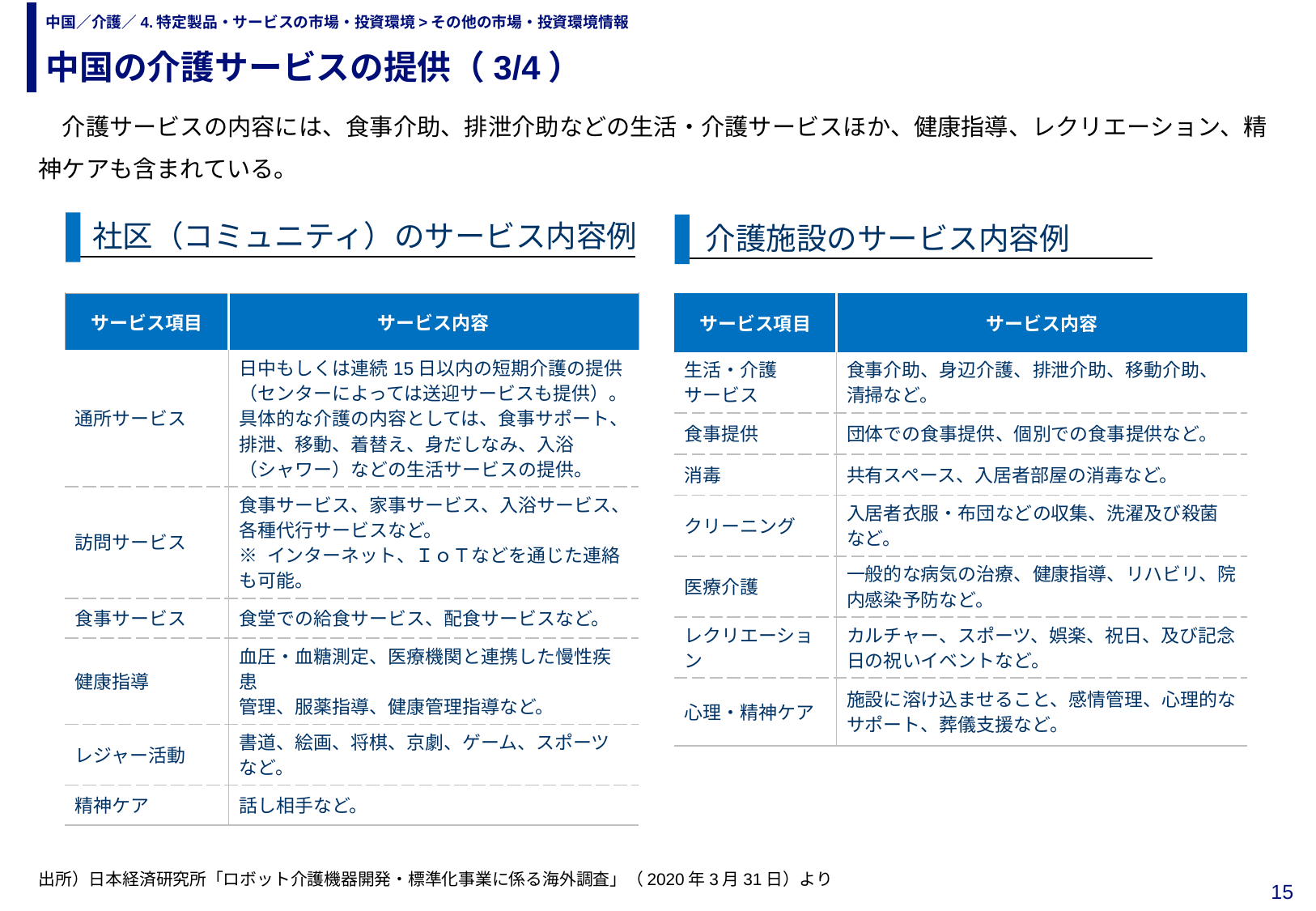

中国の介護サービスの提供（3/4）
# 中国／介護／4.特定製品・サービスの市場・投資環境>その他の市場・投資環境情報
　介護サービスの内容には、食事介助、排泄介助などの生活・介護サービスほか、健康指導、レクリエーション、精神ケアも含まれている。
社区（コミュニティ）のサービス内容例

介護施設のサービス内容例

| サービス項目 | サービス内容 |
| --- | --- |
| 通所サービス | 日中もしくは連続15日以内の短期介護の提供 （センターによっては送迎サービスも提供）。 具体的な介護の内容としては、食事サポート、 排泄、移動、着替え、身だしなみ、入浴（シャワー）などの生活サービスの提供。 |
| 訪問サービス | 食事サービス、家事サービス、入浴サービス、 各種代行サービスなど。 ※ インターネット、ＩｏＴなどを通じた連絡も可能。 |
| 食事サービス | 食堂での給食サービス、配食サービスなど。 |
| 健康指導 | 血圧・血糖測定、医療機関と連携した慢性疾患 管理、服薬指導、健康管理指導など。 |
| レジャー活動 | 書道、絵画、将棋、京劇、ゲーム、スポーツなど。 |
| 精神ケア | 話し相手など。 |
| サービス項目 | サービス内容 |
| --- | --- |
| 生活・介護 サービス | 食事介助、身辺介護、排泄介助、移動介助、清掃など。 |
| 食事提供 | 団体での食事提供、個別での食事提供など。 |
| 消毒 | 共有スペース、入居者部屋の消毒など。 |
| クリーニング | 入居者衣服・布団などの収集、洗濯及び殺菌など。 |
| 医療介護 | 一般的な病気の治療、健康指導、リハビリ、院内感染予防など。 |
| レクリエーション | カルチャー、スポーツ、娯楽、祝日、及び記念日の祝いイベントなど。 |
| 心理・精神ケア | 施設に溶け込ませること、感情管理、心理的なサポート、葬儀支援など。 |
出所）日本経済研究所「ロボット介護機器開発・標準化事業に係る海外調査」（2020年3月31日）より